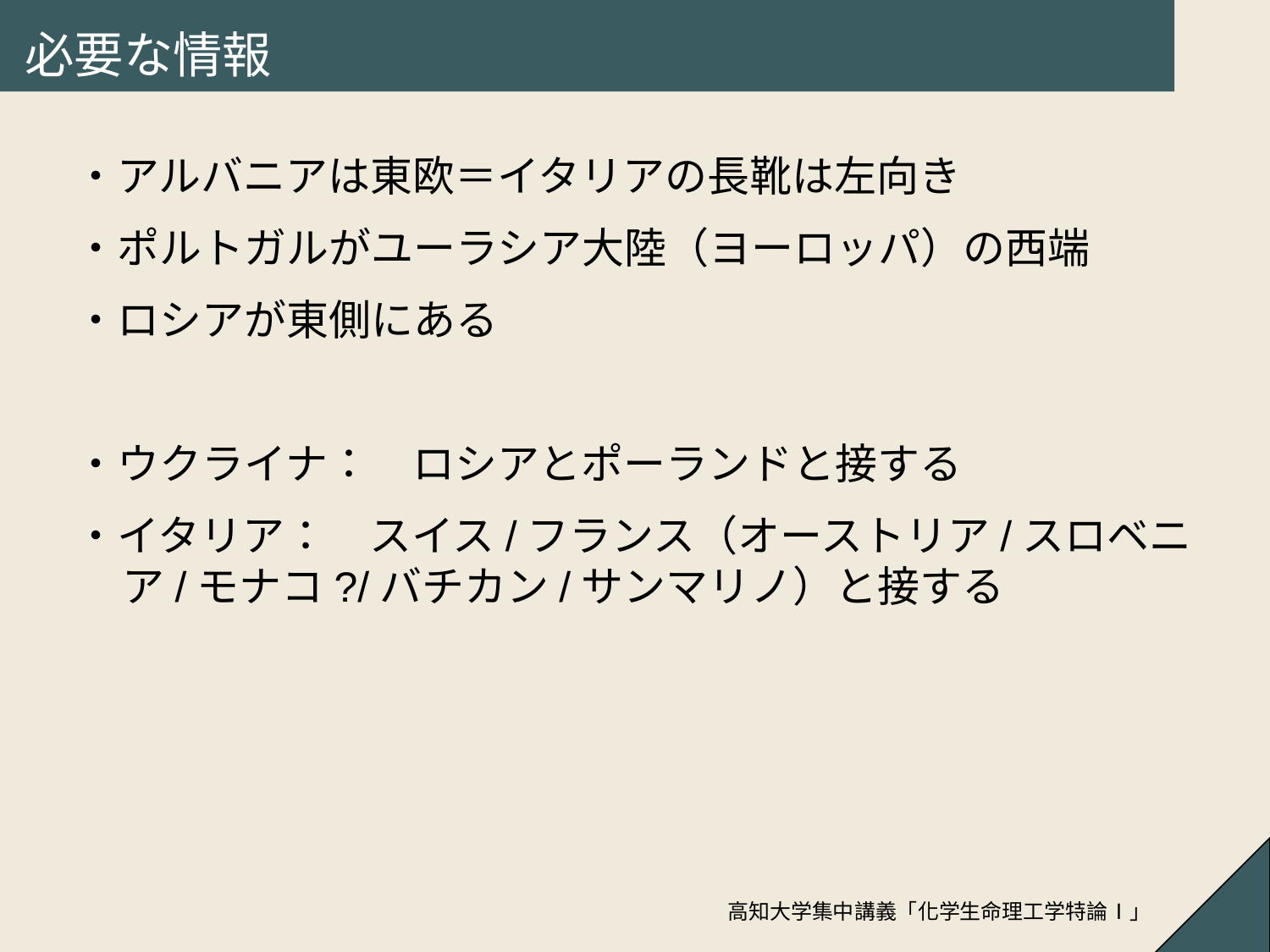

# 必要な情報
・アルバニアは東欧＝イタリアの長靴は左向き
・ポルトガルがユーラシア大陸（ヨーロッパ）の西端
・ロシアが東側にある

・ウクライナ：　ロシアとポーランドと接する
・イタリア：　スイス/フランス（オーストリア/スロベニア/モナコ?/バチカン/サンマリノ）と接する